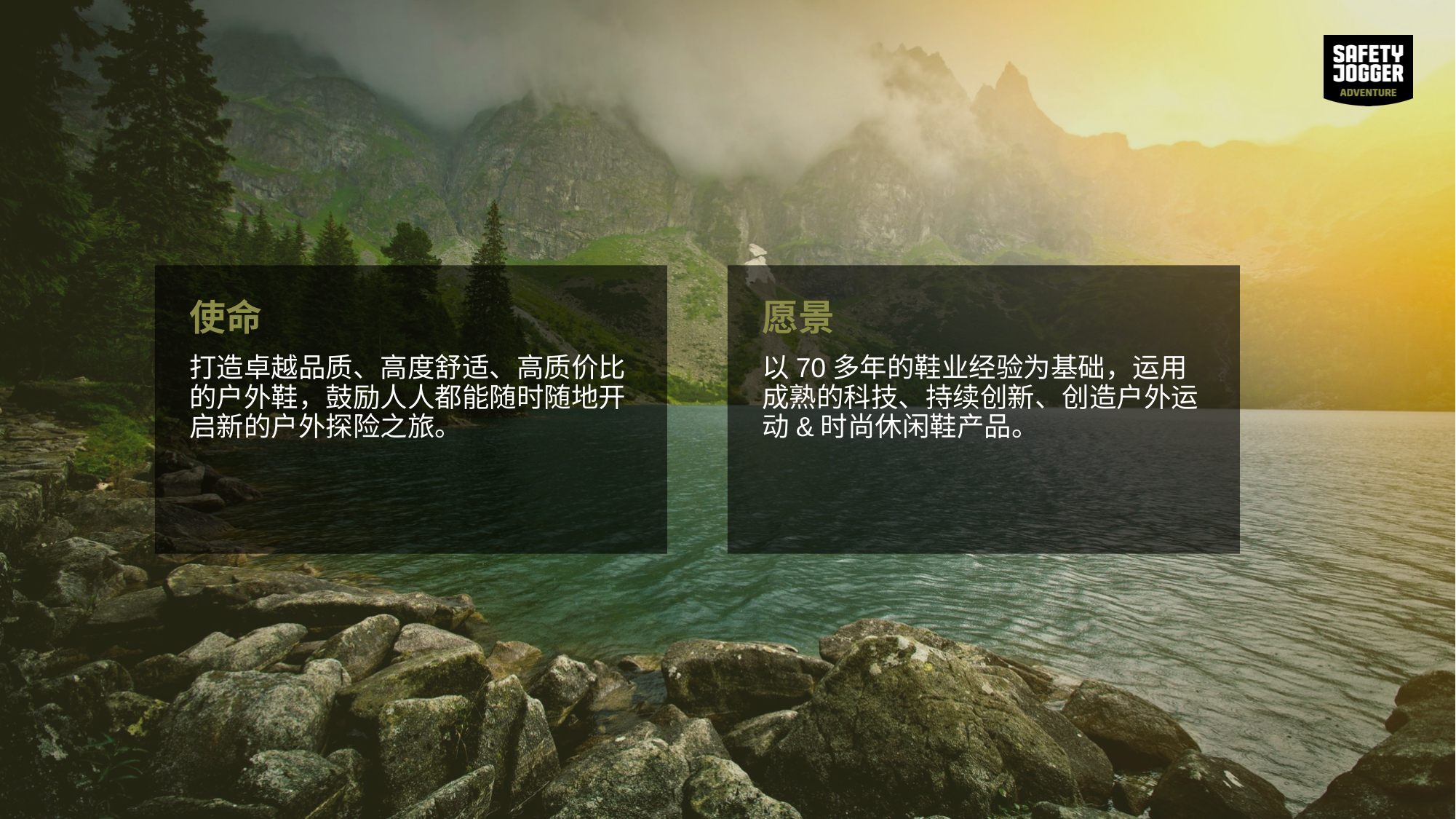

使命
打造卓越品质、高度舒适、高质价比的户外鞋，鼓励人人都能随时随地开启新的户外探险之旅。
愿景
以70多年的鞋业经验为基础，运用成熟的科技、持续创新、创造户外运动&时尚休闲鞋产品。